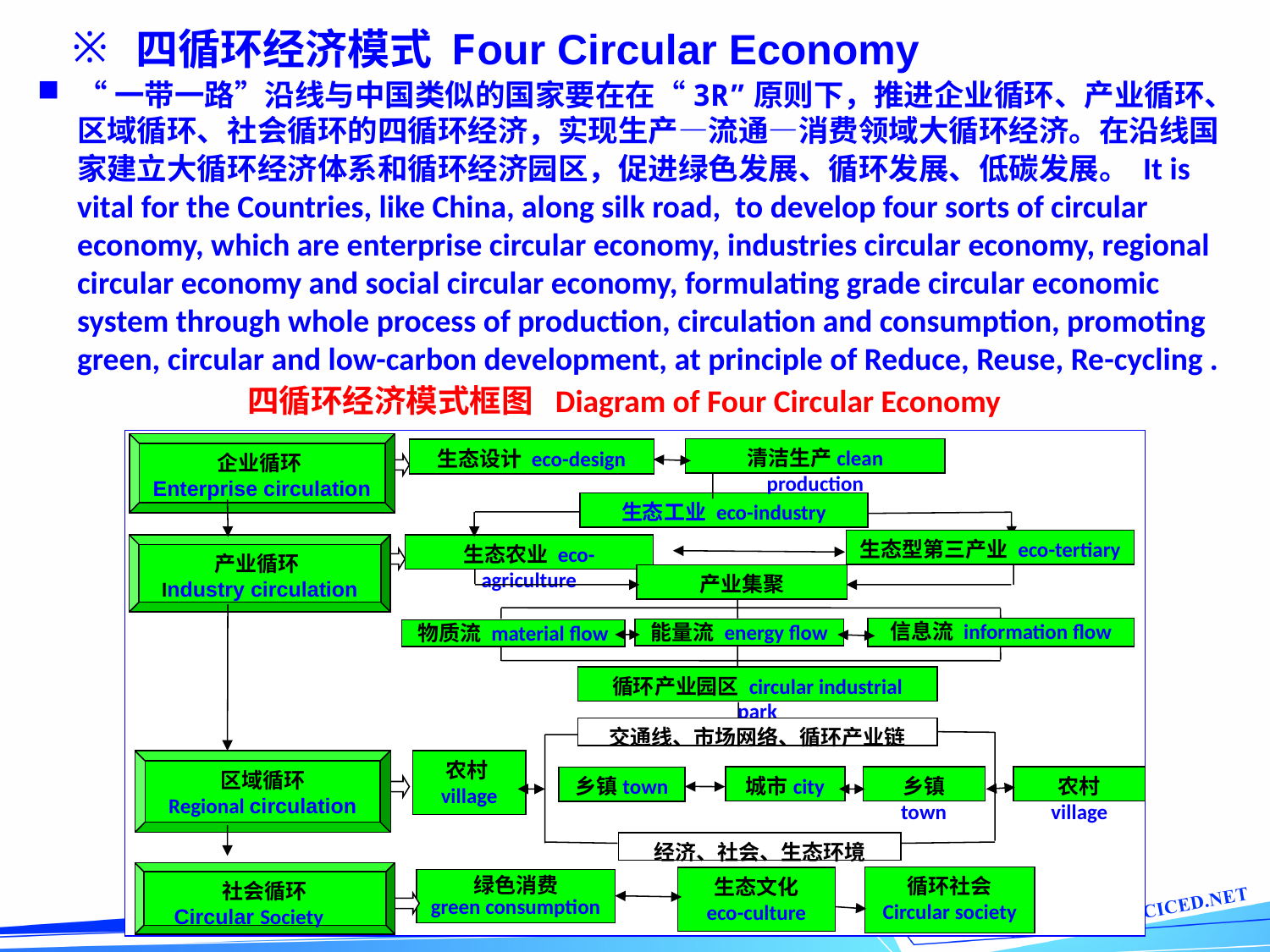

四循环经济模式 Four Circular Economy
“一带一路”沿线与中国类似的国家要在在“3R”原则下，推进企业循环、产业循环、区域循环、社会循环的四循环经济，实现生产—流通—消费领域大循环经济。在沿线国家建立大循环经济体系和循环经济园区，促进绿色发展、循环发展、低碳发展。 It is vital for the Countries, like China, along silk road,  to develop four sorts of circular economy, which are enterprise circular economy, industries circular economy, regional circular economy and social circular economy, formulating grade circular economic system through whole process of production, circulation and consumption, promoting green, circular and low-carbon development, at principle of Reduce, Reuse, Re-cycling .
四循环经济模式框图  Diagram of Four Circular Economy

企业循环
Enterprise circulation

生态设计 eco-design

生态工业 eco-industry

生态型第三产业 eco-tertiary

产业循环
Industry circulation

生态农业 eco-agriculture

产业集聚

信息流 information flow
能量流 energy flow
物质流 material flow

循环产业园区 circular industrial park

交通线、市场网络、循环产业链

区域循环
Regional circulation

农村village
城市city
乡镇 town
农村 village
乡镇town

经济、社会、生态环境

社会循环
   Circular Society
循环社会
Circular society
生态文化
eco-culture
绿色消费
green consumption

清洁生产clean production